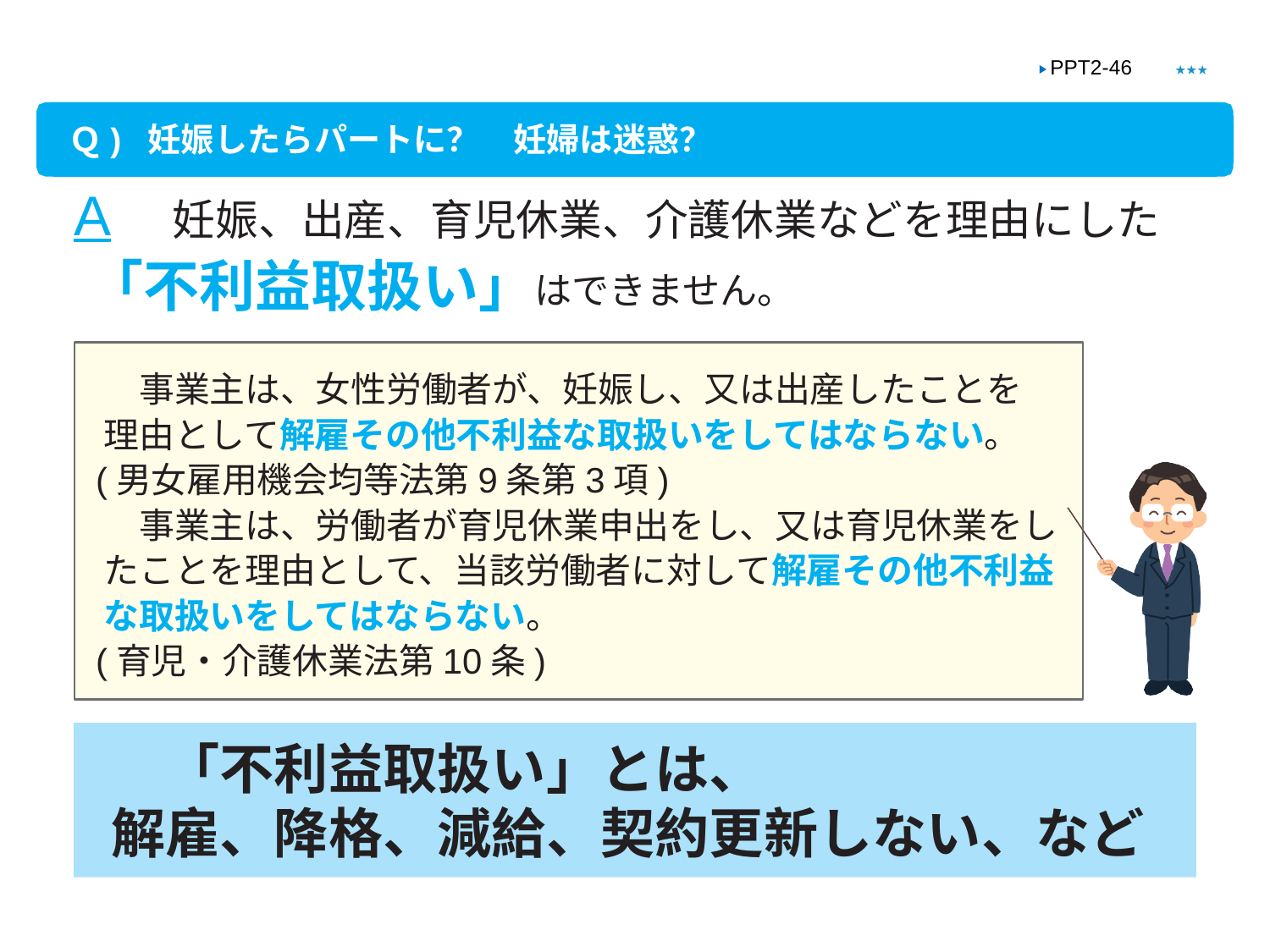

★★★
▶ PPT2-46
Ｑ)  妊娠したらパートに？　妊婦は迷惑？

A　妊娠、出産、育児休業、介護休業などを理由にした
「不利益取扱い」はできません。

　事業主は、女性労働者が、妊娠し、又は出産したことを　理由として解雇その他不利益な取扱いをしてはならない。
 (男女雇用機会均等法第9条第3項)
　事業主は、労働者が育児休業申出をし、又は育児休業をしたことを理由として、当該労働者に対して解雇その他不利益な取扱いをしてはならない。
 (育児・介護休業法第10条)

　「不利益取扱い」とは、
解雇、降格、減給、契約更新しない、など